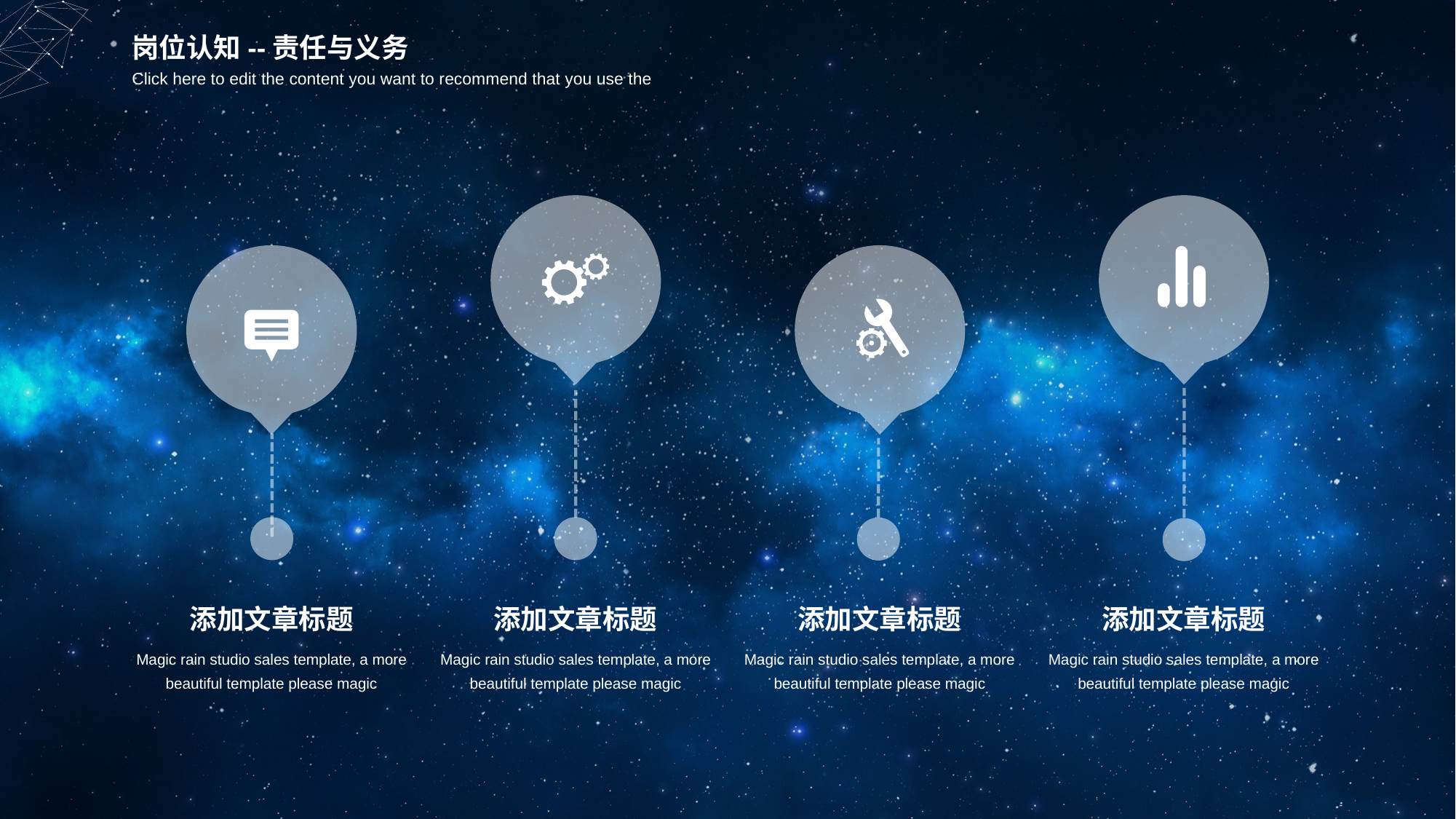

岗位认知--责任与义务
Click here to edit the content you want to recommend that you use the

添加文章标题
Magic rain studio sales template, a more beautiful template please magic
添加文章标题
Magic rain studio sales template, a more beautiful template please magic
添加文章标题
Magic rain studio sales template, a more beautiful template please magic
添加文章标题
Magic rain studio sales template, a more beautiful template please magic